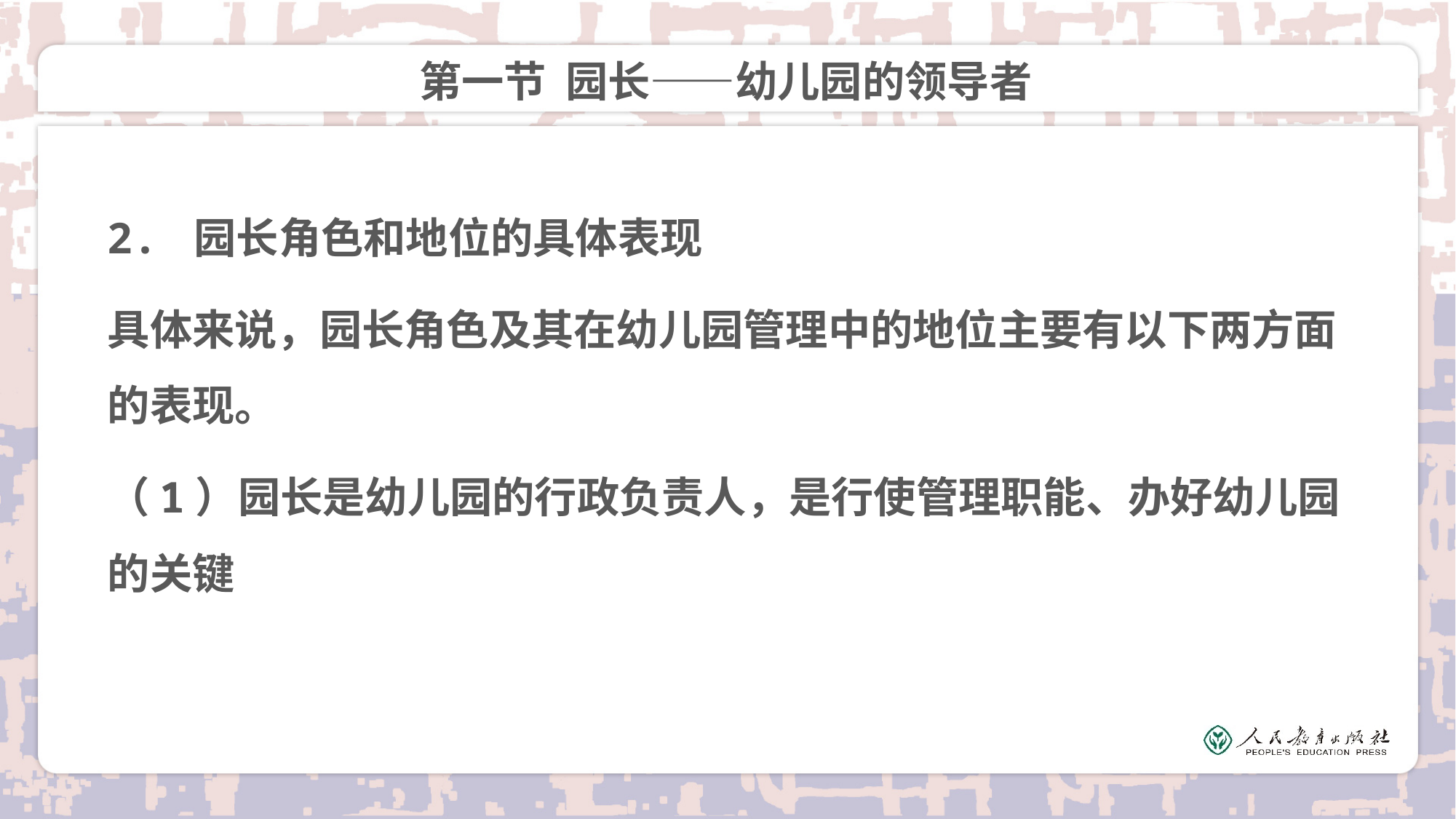

# 第一节  园长——幼儿园的领导者
2. 园长角色和地位的具体表现
具体来说，园长角色及其在幼儿园管理中的地位主要有以下两方面的表现。
（1）园长是幼儿园的行政负责人，是行使管理职能、办好幼儿园的关键